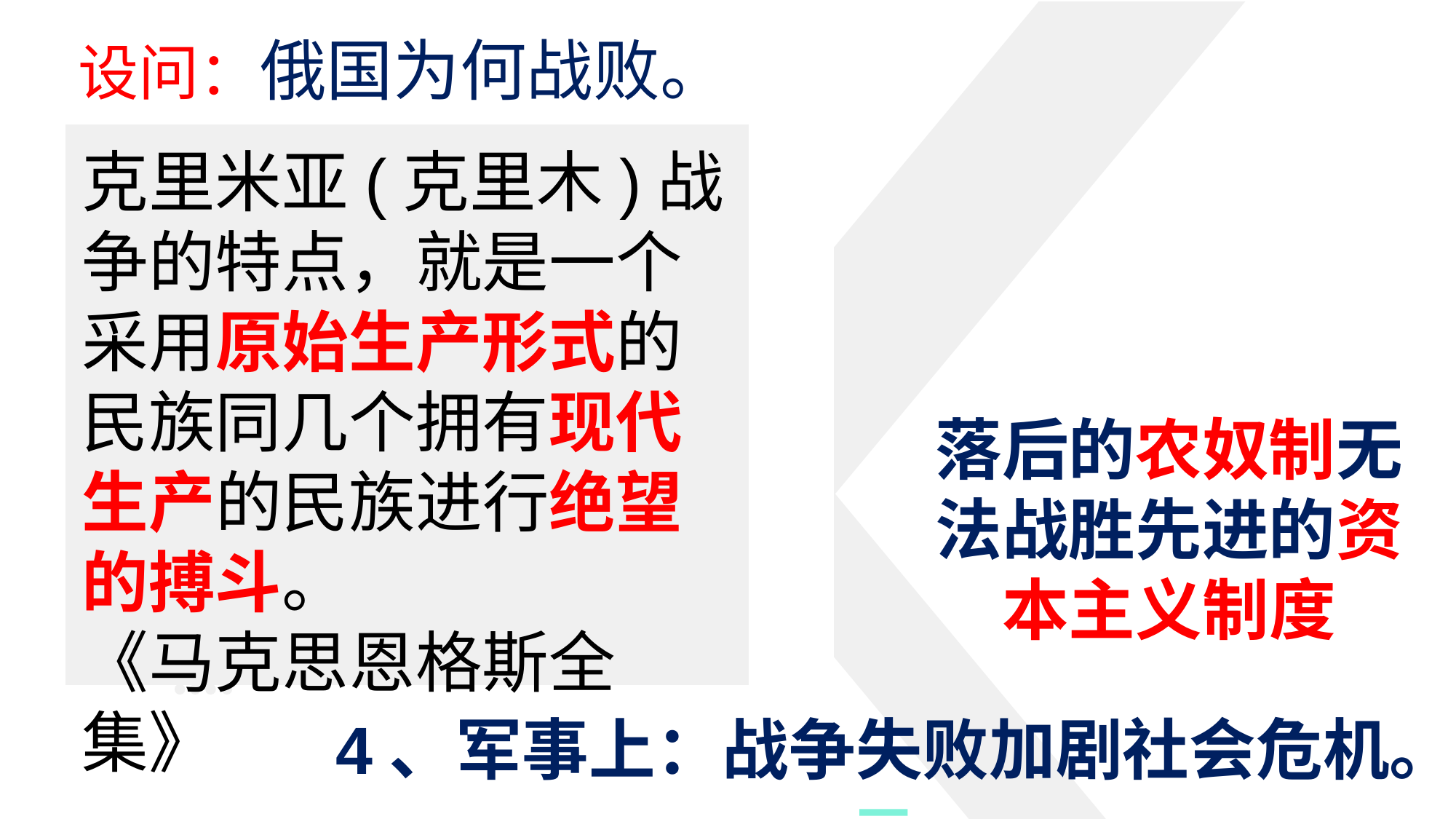

设问：俄国为何战败。
克里米亚(克里木)战争的特点，就是一个采用原始生产形式的民族同几个拥有现代生产的民族进行绝望的搏斗。
《马克思恩格斯全集》
落后的农奴制无法战胜先进的资本主义制度
4、军事上：战争失败加剧社会危机。